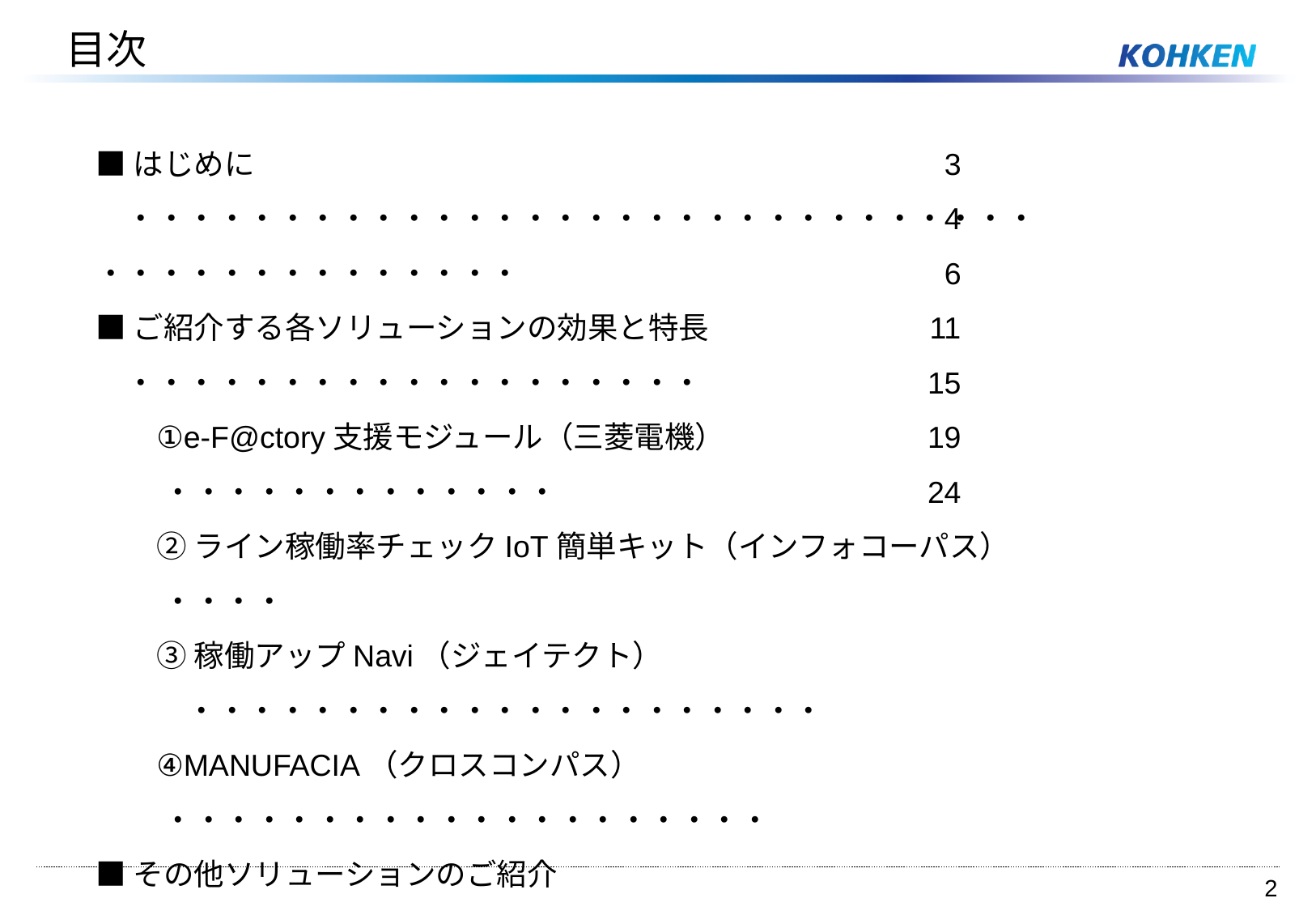

目次
■はじめに　・・・・・・・・・・・・・・・・・・・・・・・・・・・・・・・・・・・・・・・・・・・・
■ご紹介する各ソリューションの効果と特長　・・・・・・・・・・・・・・・・・・・
①e-F@ctory支援モジュール（三菱電機） ・・・・・・・・・・・・・
②ライン稼働率チェックIoT簡単キット（インフォコーパス） ・・・・
③稼働アップNavi（ジェイテクト）　・・・・・・・・・・・・・・・・・・・・・
④MANUFACIA（クロスコンパス） ・・・・・・・・・・・・・・・・・・・・
■その他ソリューションのご紹介 　・・・・・・・・・・・・・・・・・・・・・・・・・・・
3
4
6
11
15
19
24